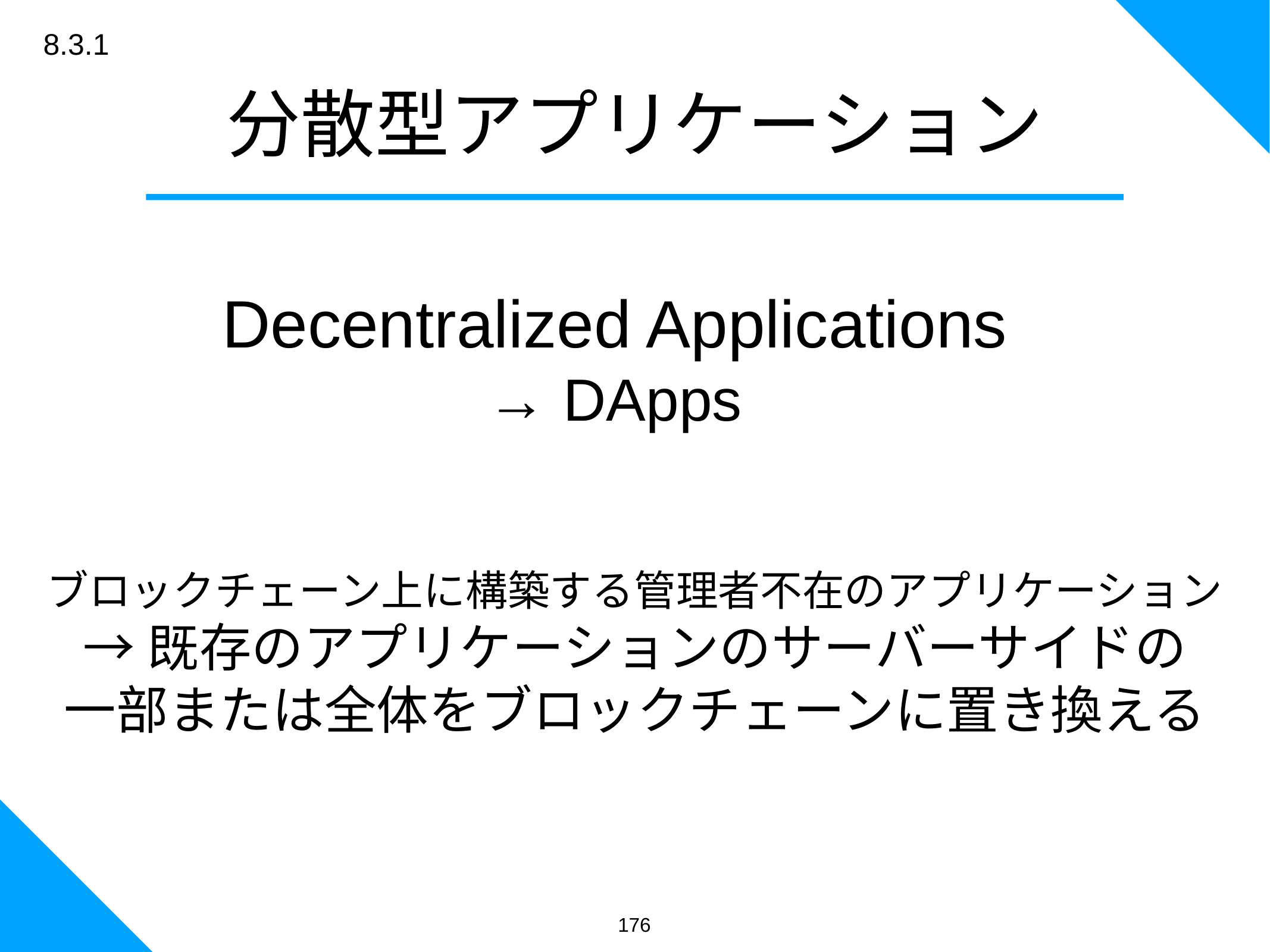

8.3.1
分散型アプリケーション
Decentralized Applications
→ DApps
ブロックチェーン上に構築する管理者不在のアプリケーション
→既存のアプリケーションのサーバーサイドの
一部または全体をブロックチェーンに置き換える
176